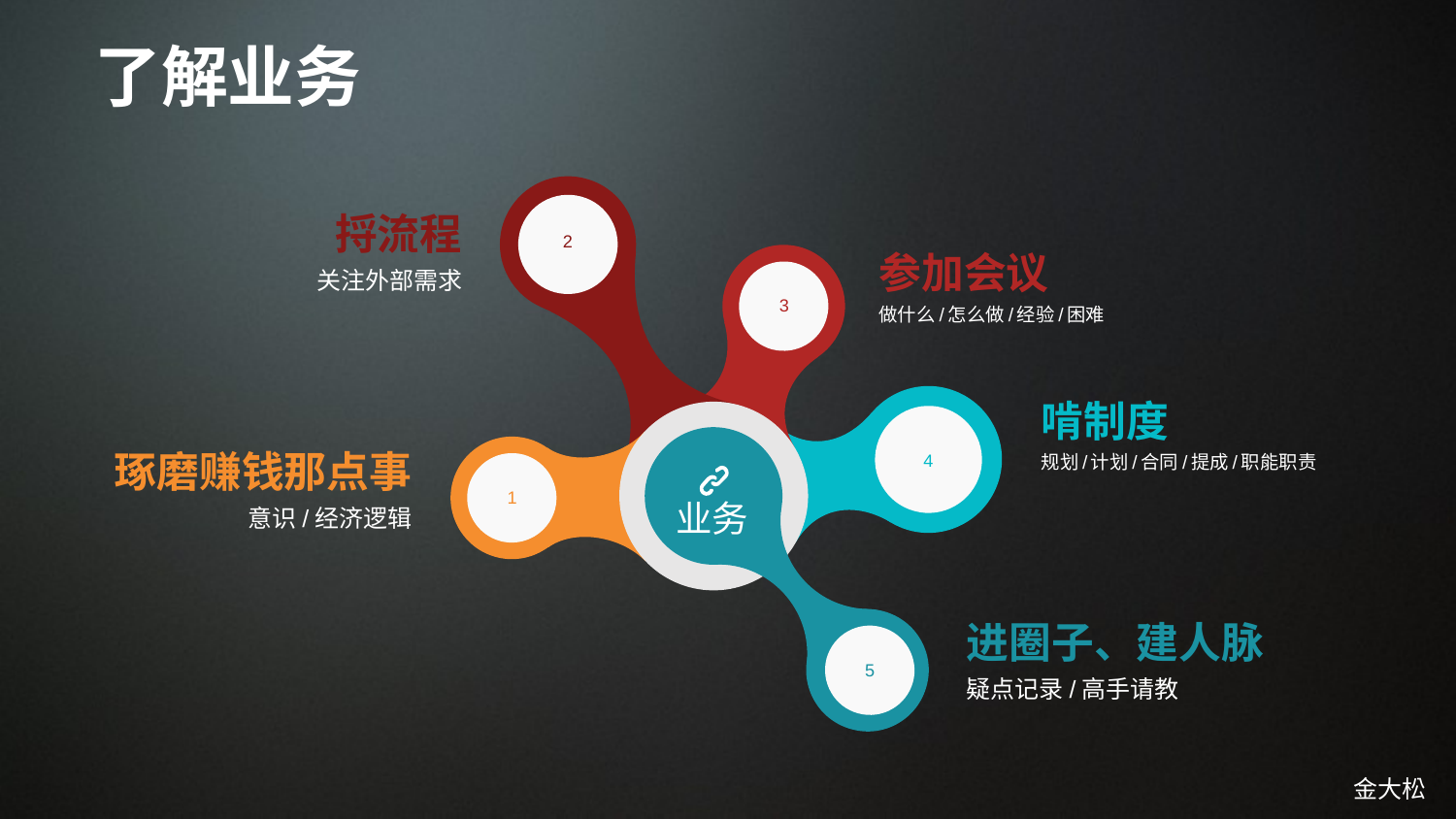

# 了解业务

捋流程
关注外部需求
2

参加会议
做什么/怎么做/经验/困难

3

啃制度
规划/计划/合同/提成/职能职责

4

琢磨赚钱那点事
意识/经济逻辑

1
业务

进圈子、建人脉
疑点记录/高手请教
5